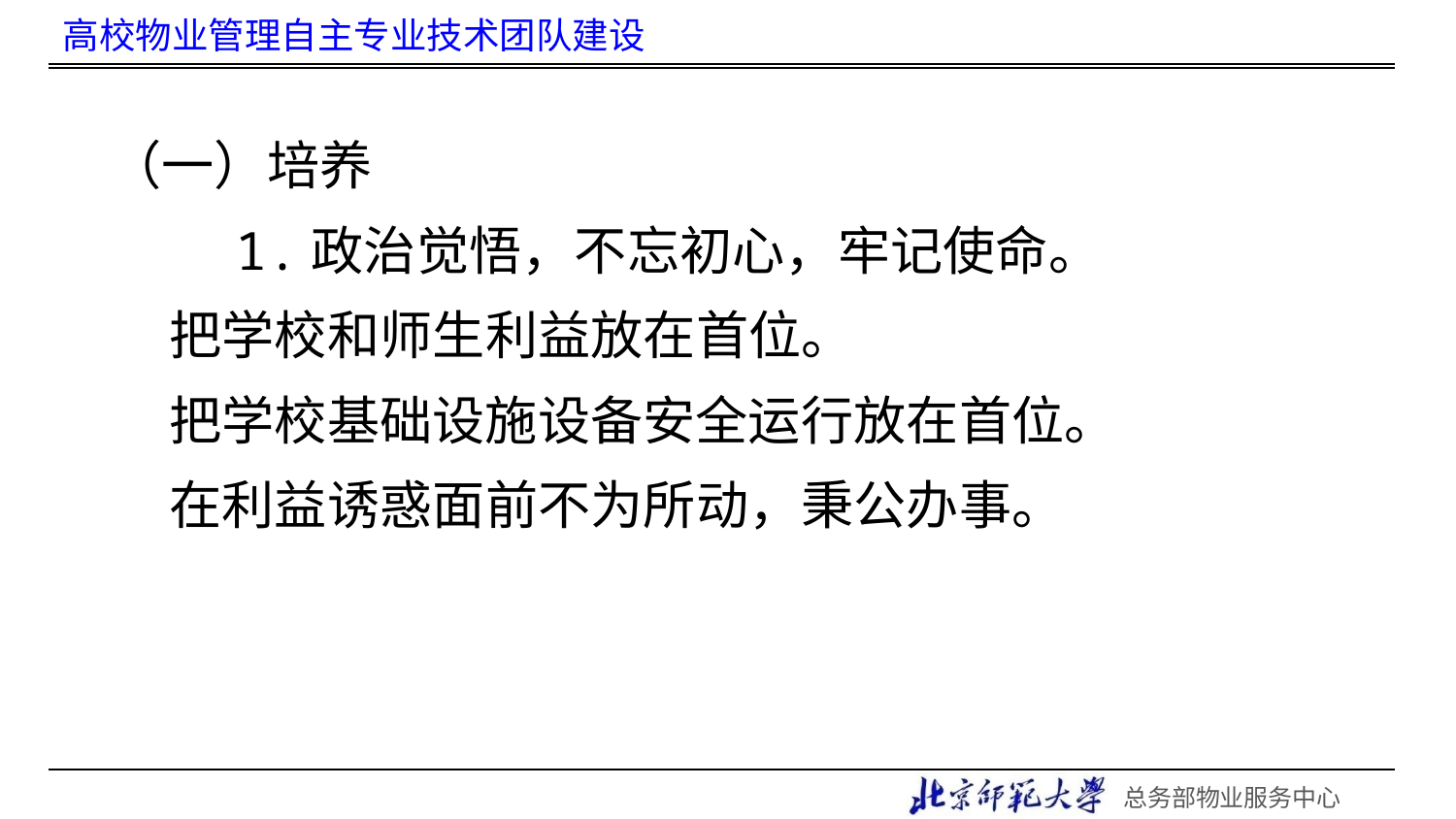

（一）培养
    1.政治觉悟，不忘初心，牢记使命。
    把学校和师生利益放在首位。
    把学校基础设施设备安全运行放在首位。
    在利益诱惑面前不为所动，秉公办事。